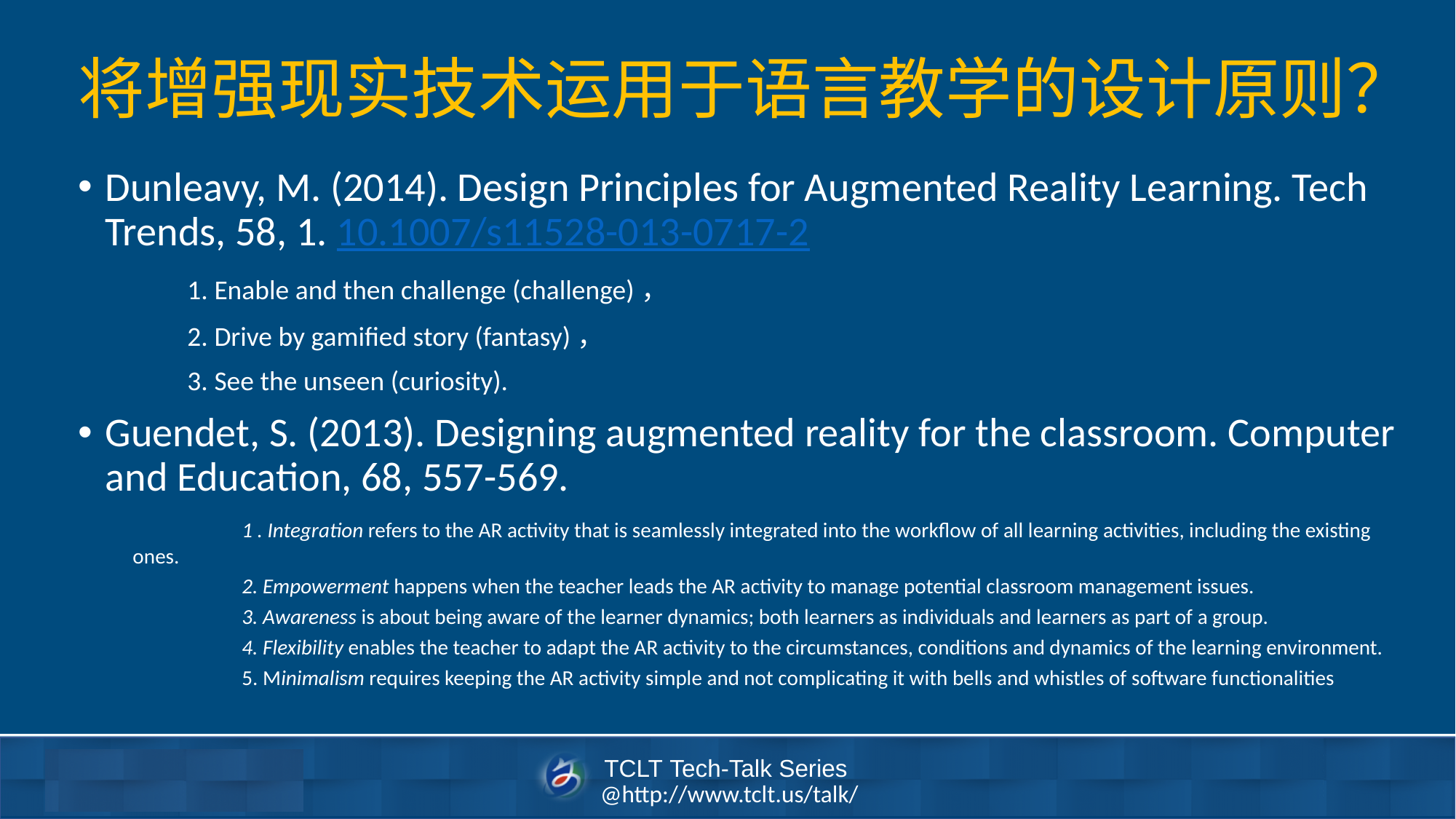

# 将增强现实技术运用于语言教学的设计原则？
Dunleavy, M. (2014). Design Principles for Augmented Reality Learning. Tech Trends, 58, 1. 10.1007/s11528-013-0717-2
   	1. Enable and then challenge (challenge)，
	2. Drive by gamified story (fantasy)，
	3. See the unseen (curiosity).
Guendet, S. (2013). Designing augmented reality for the classroom. Computer and Education, 68, 557-569.
	1 . Integration refers to the AR activity that is seamlessly integrated into the workflow of all learning activities, including the existing ones.
	2. Empowerment happens when the teacher leads the AR activity to manage potential classroom management issues.
	3. Awareness is about being aware of the learner dynamics; both learners as individuals and learners as part of a group.
	4. Flexibility enables the teacher to adapt the AR activity to the circumstances, conditions and dynamics of the learning environment.
	5. Minimalism requires keeping the AR activity simple and not complicating it with bells and whistles of software functionalities